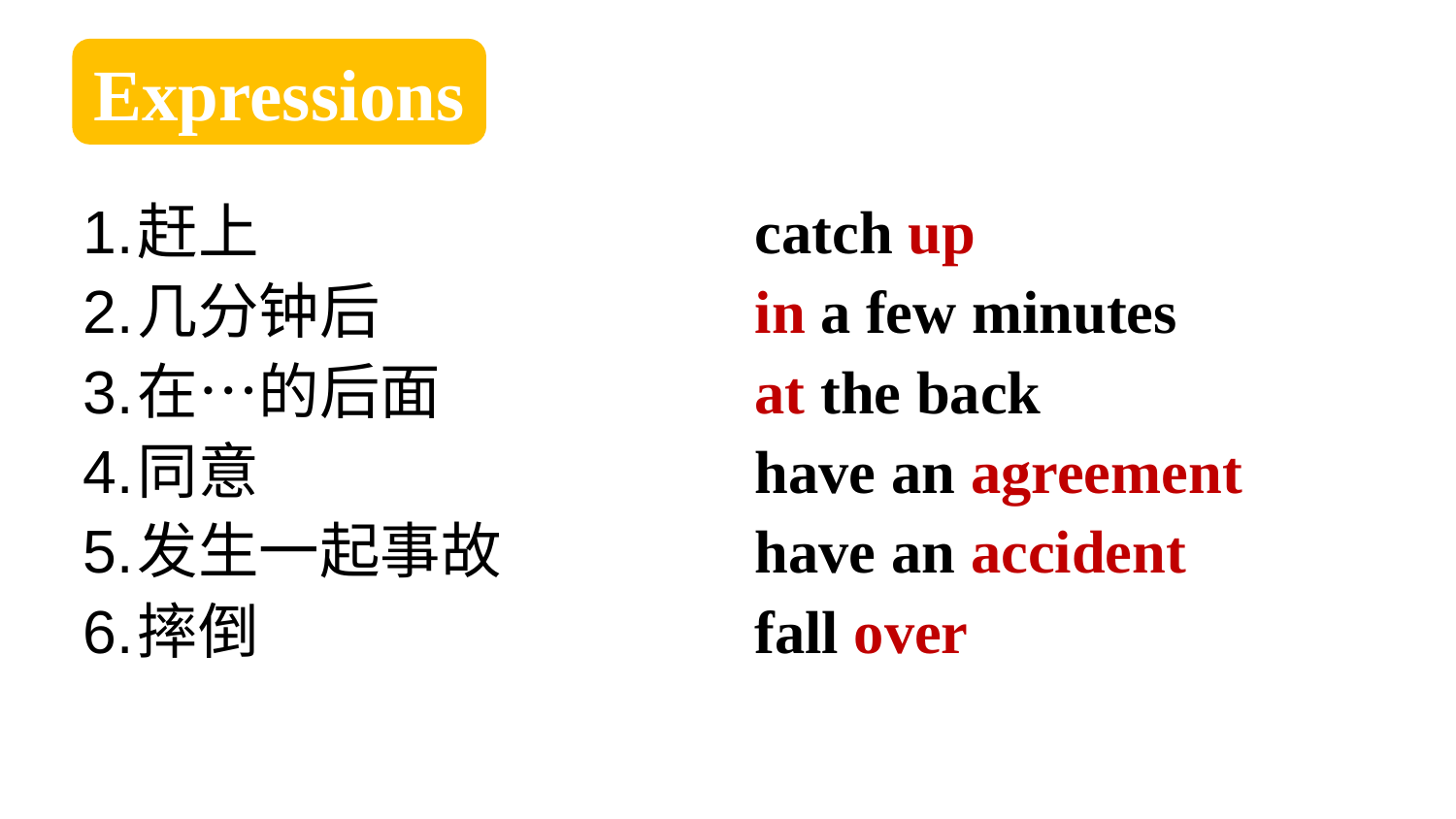

Expressions
赶上
几分钟后
在…的后面
同意
发生一起事故
摔倒
catch up
in a few minutes
at the back
have an agreement
have an accident
fall over